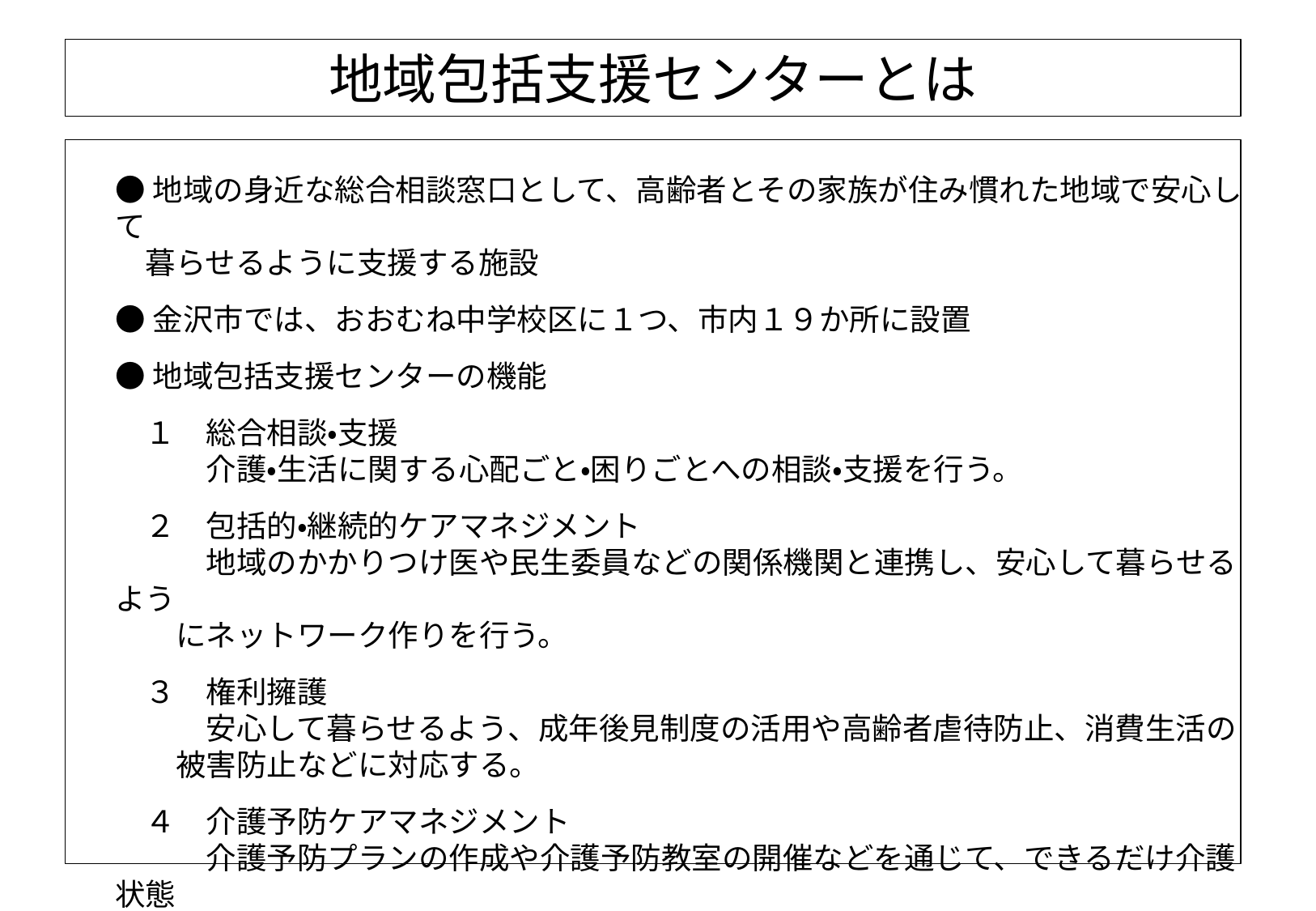

地域包括支援センターとは

●地域の身近な総合相談窓口として、高齢者とその家族が住み慣れた地域で安心して
　暮らせるように支援する施設
●金沢市では、おおむね中学校区に１つ、市内１９か所に設置
●地域包括支援センターの機能
　１　総合相談・支援
　　　介護・生活に関する心配ごと・困りごとへの相談・支援を行う。
　２　包括的・継続的ケアマネジメント
　　　地域のかかりつけ医や民生委員などの関係機関と連携し、安心して暮らせるよう
　　にネットワーク作りを行う。
　３　権利擁護
　　　安心して暮らせるよう、成年後見制度の活用や高齢者虐待防止、消費生活の
　　被害防止などに対応する。
　４　介護予防ケアマネジメント
　　　介護予防プランの作成や介護予防教室の開催などを通じて、できるだけ介護状態
　　にならないように適切なアドバイスを行う。